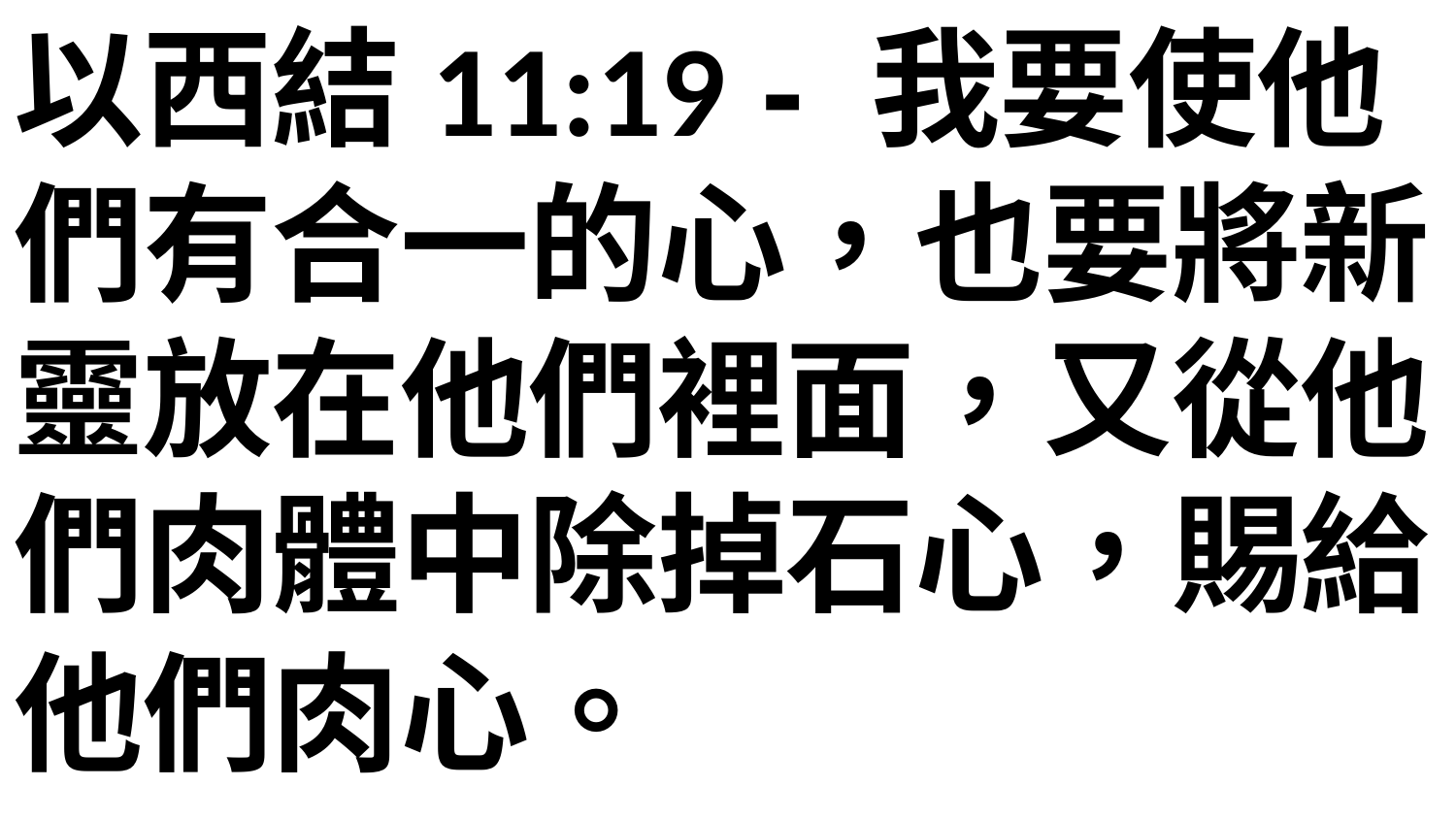

以西結11:19 - 我要使他們有合一的心，也要將新靈放在他們裡面，又從他們肉體中除掉石心，賜給他們肉心。